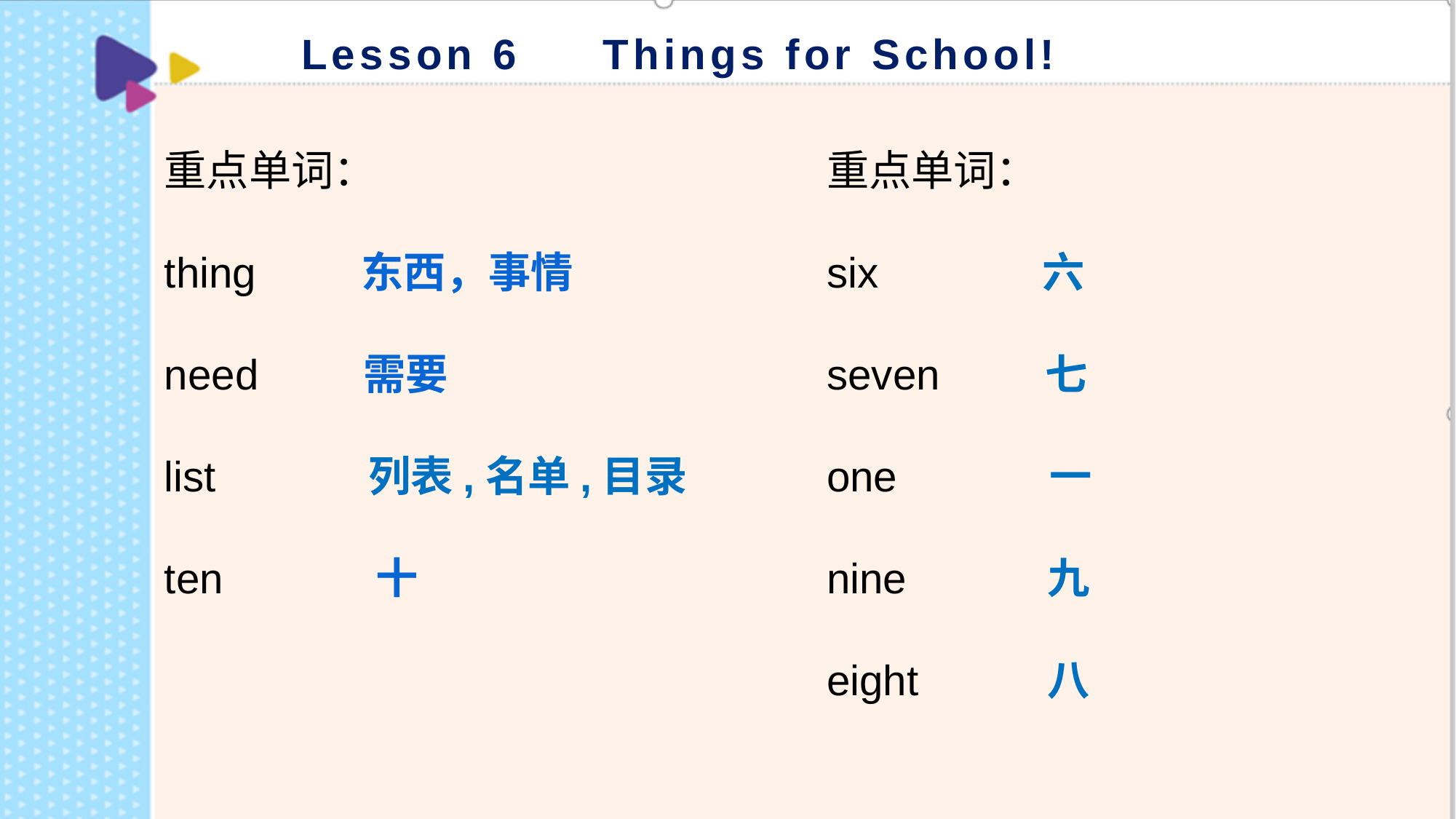

Lesson 6     Things for School!
重点单词：
thing        东西，事情
need        需要
list            列表,名单,目录
ten            十

重点单词：
six             六
seven        七
one            一
nine           九
eight          八